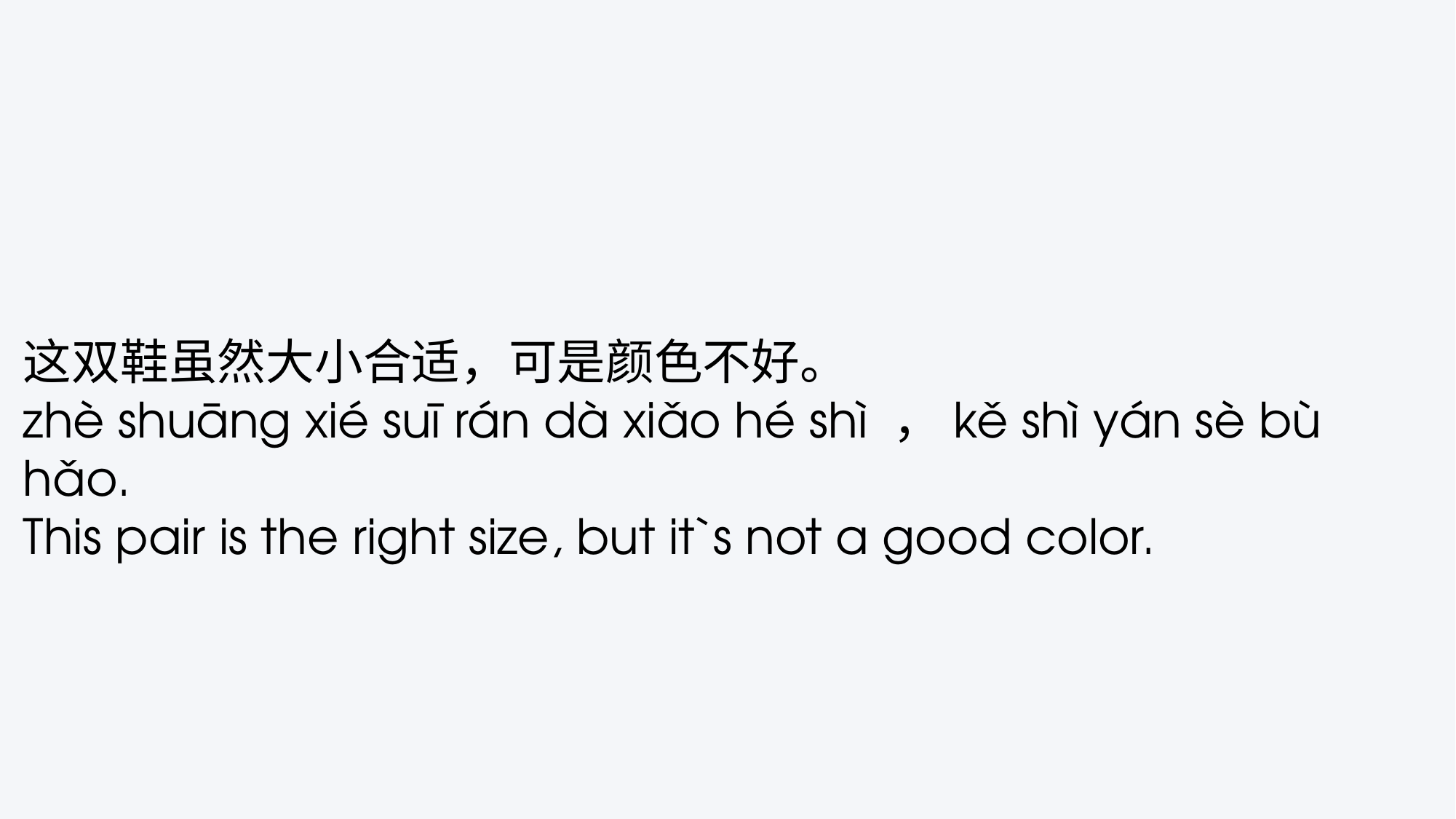

这双鞋虽然大小合适，可是颜色不好。
zhè shuāng xié suī rán dà xiǎo hé shì ，kě shì yán sè bù hǎo.
This pair is the right size, but it`s not a good color.